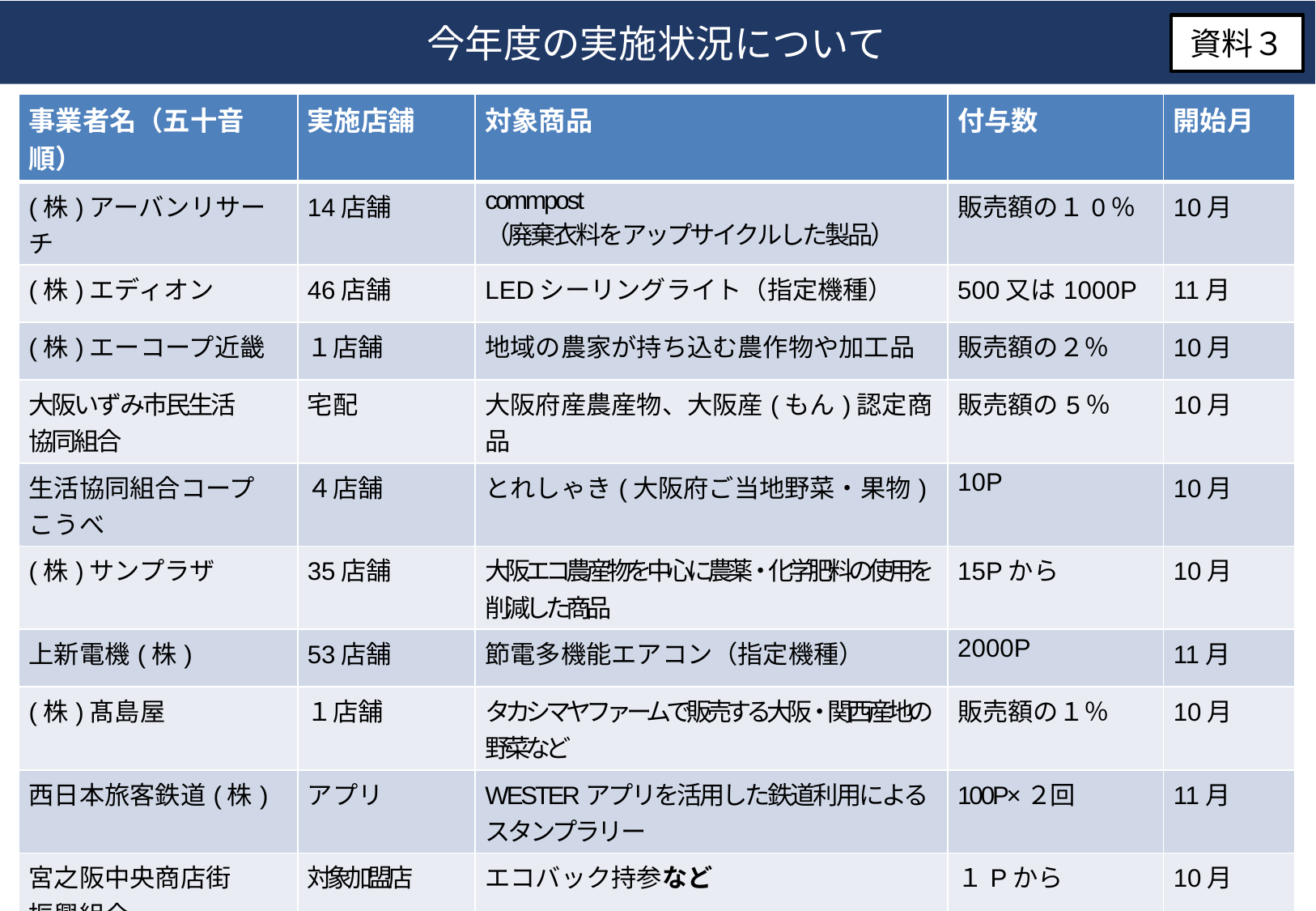

今年度の実施状況について
資料３
| 事業者名（五十音順） | 実施店舗 | 対象商品 | 付与数 | 開始月 |
| --- | --- | --- | --- | --- |
| (株)アーバンリサーチ | 14店舗 | commpost （廃棄衣料をアップサイクルした製品） | 販売額の１0％ | 10月 |
| (株)エディオン | 46店舗 | LEDシーリングライト（指定機種） | 500又は1000P | 11月 |
| (株)エーコープ近畿 | １店舗 | 地域の農家が持ち込む農作物や加工品 | 販売額の２％ | 10月 |
| 大阪いずみ市民生活 協同組合 | 宅配 | 大阪府産農産物、大阪産(もん)認定商品 | 販売額の5％ | 10月 |
| 生活協同組合コープ こうべ | ４店舗 | とれしゃき(大阪府ご当地野菜・果物) | 10P | 10月 |
| (株)サンプラザ | 35店舗 | 大阪エコ農産物を中心に農薬・化学肥料の使用を 削減した商品 | 15Pから | 10月 |
| 上新電機(株) | 53店舗 | 節電多機能エアコン（指定機種） | 2000P | 11月 |
| (株)髙島屋 | １店舗 | タカシマヤファームで販売する大阪・関西産地の野菜など | 販売額の１％ | 10月 |
| 西日本旅客鉄道(株) | アプリ | WESTERアプリを活用した鉄道利用によるスタンプラリー | 100P×２回 | 11月 |
| 宮之阪中央商店街 振興組合 | 対象加盟店 | エコバック持参など | １Pから | 10月 |
| (株)ルビー (クリーニングルビー) | 68店舗 | クリーニング用ハンガーの回収 | 25本回収で200P | 10月 |